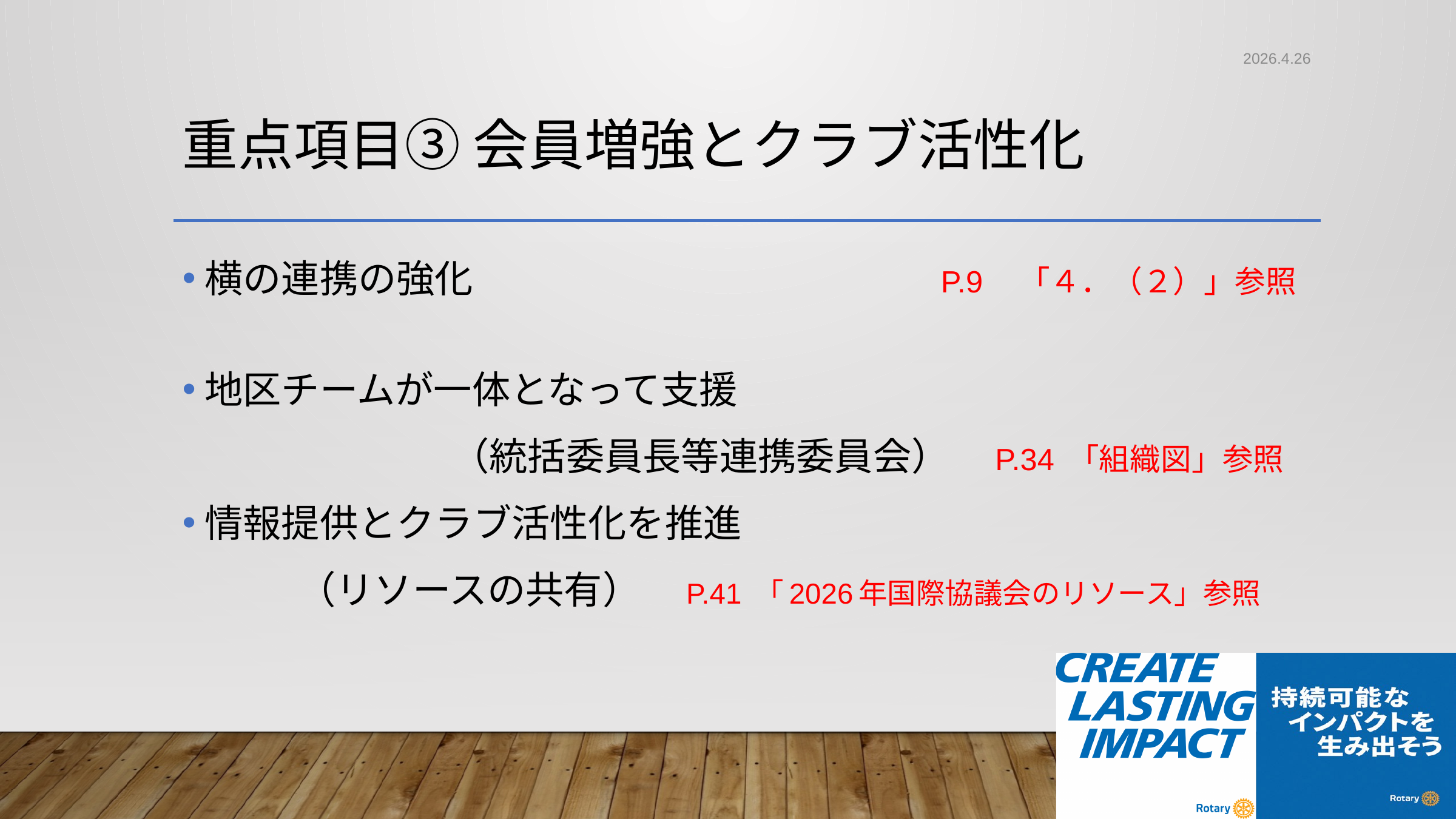

2026.4.26
# 重点項目③ 会員増強とクラブ活性化
横の連携の強化　　　　　　　　　　　　P.9　「４．（２）」参照
地区チームが一体となって支援
　　　　　　　（統括委員長等連携委員会）　P.34 「組織図」参照
情報提供とクラブ活性化を推進
　　　（リソースの共有）　P.41 「2026年国際協議会のリソース」参照